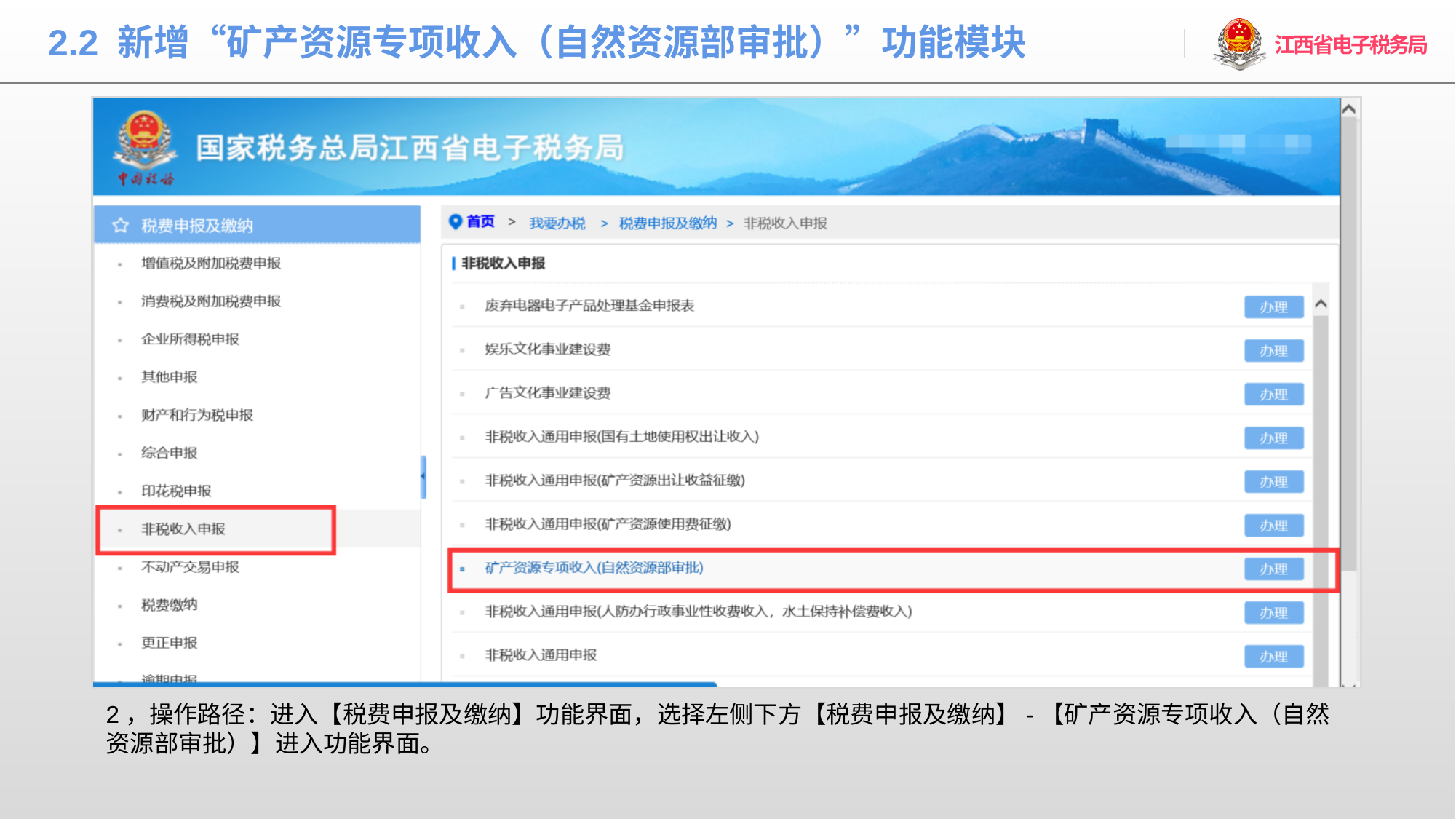

2.2 新增“矿产资源专项收入（自然资源部审批）”功能模块

2，操作路径：进入【税费申报及缴纳】功能界面，选择左侧下方【税费申报及缴纳】-【矿产资源专项收入（自然资源部审批）】进入功能界面。